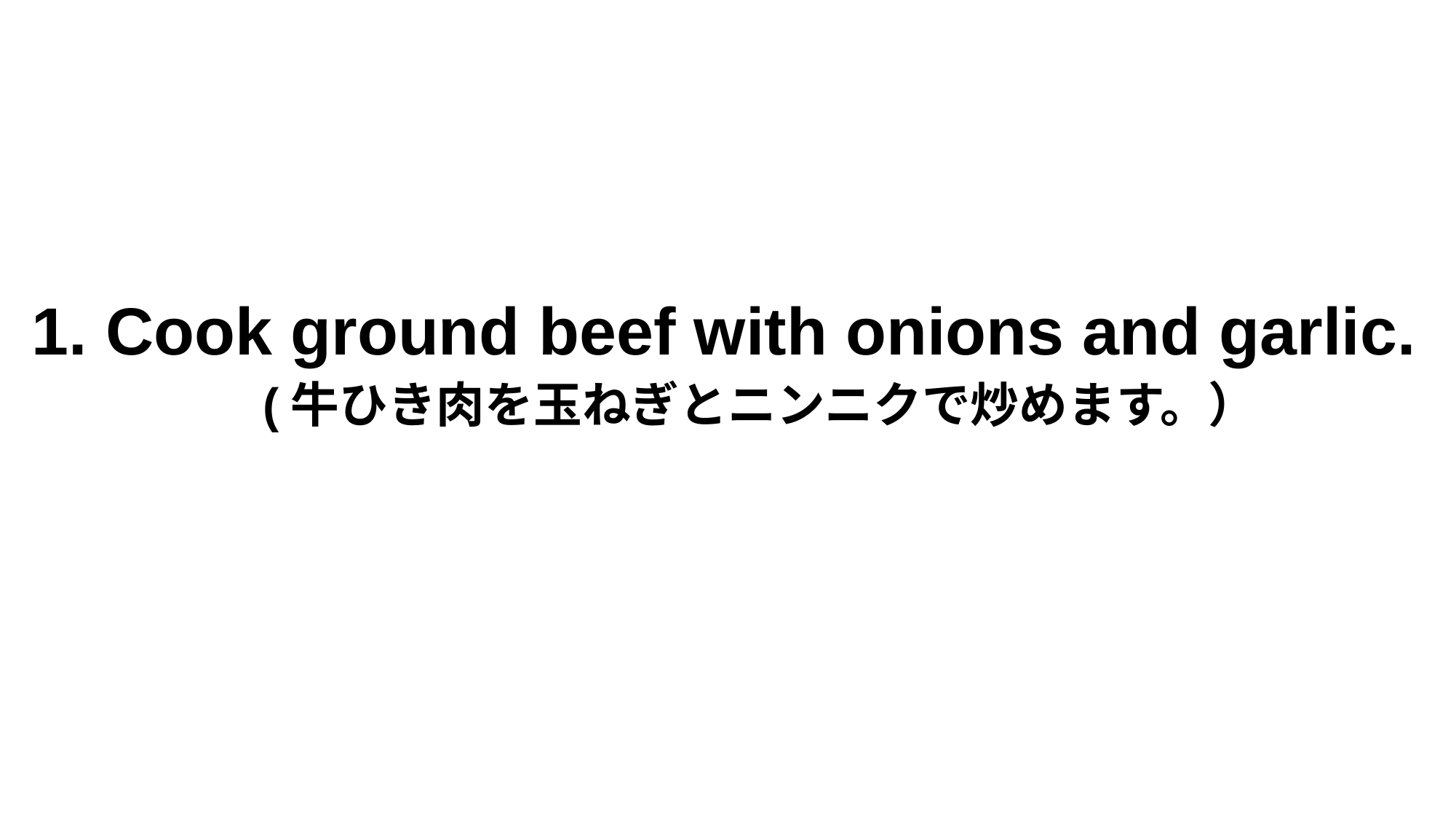

1. Cook ground beef with onions and garlic.
　　　　(牛ひき肉を玉ねぎとニンニクで炒めます。）